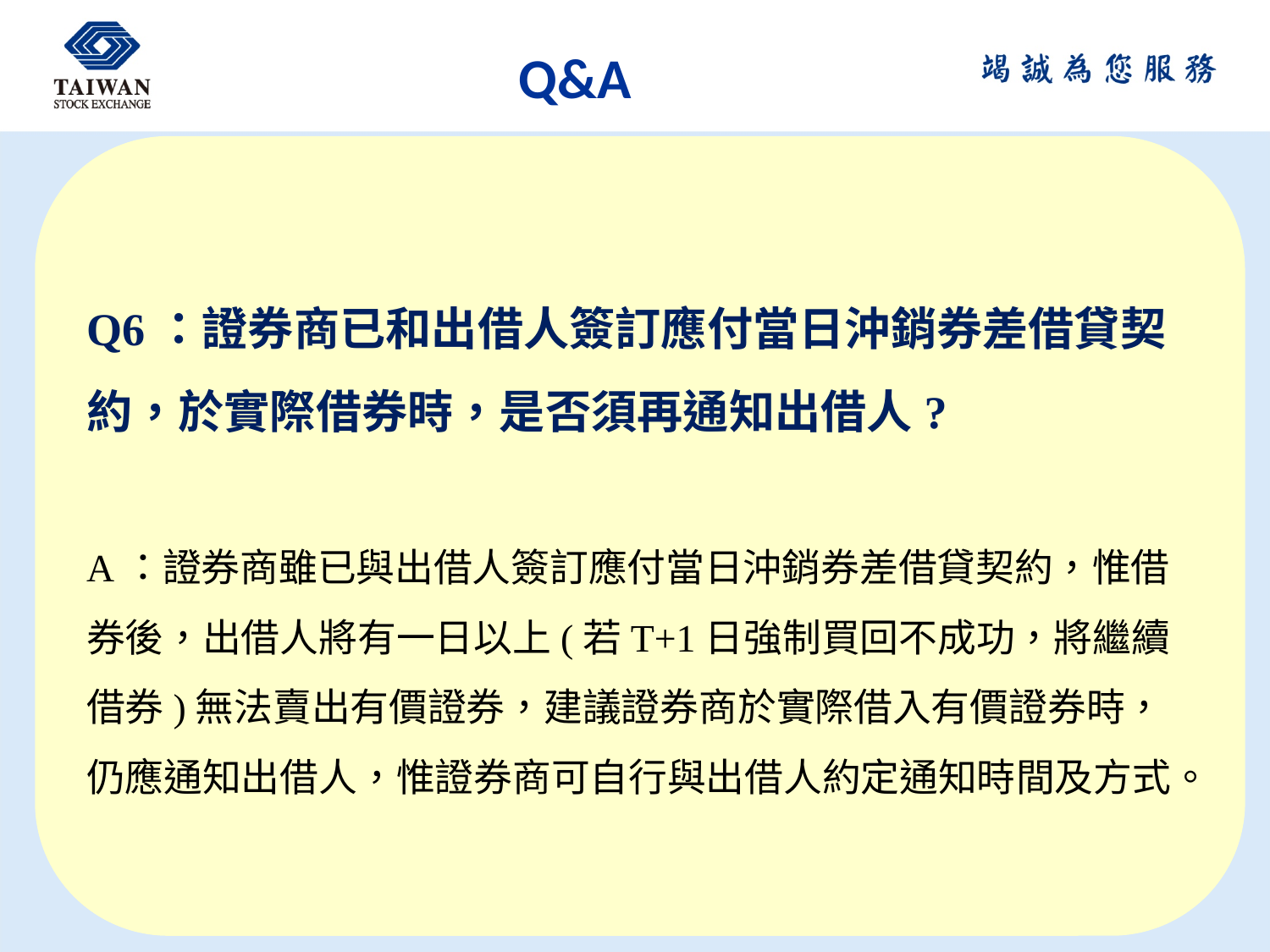

# Q&A
Q6：證券商已和出借人簽訂應付當日沖銷券差借貸契約，於實際借券時，是否須再通知出借人?

A：證券商雖已與出借人簽訂應付當日沖銷券差借貸契約，惟借券後，出借人將有一日以上(若T+1日強制買回不成功，將繼續借券)無法賣出有價證券，建議證券商於實際借入有價證券時，仍應通知出借人，惟證券商可自行與出借人約定通知時間及方式。